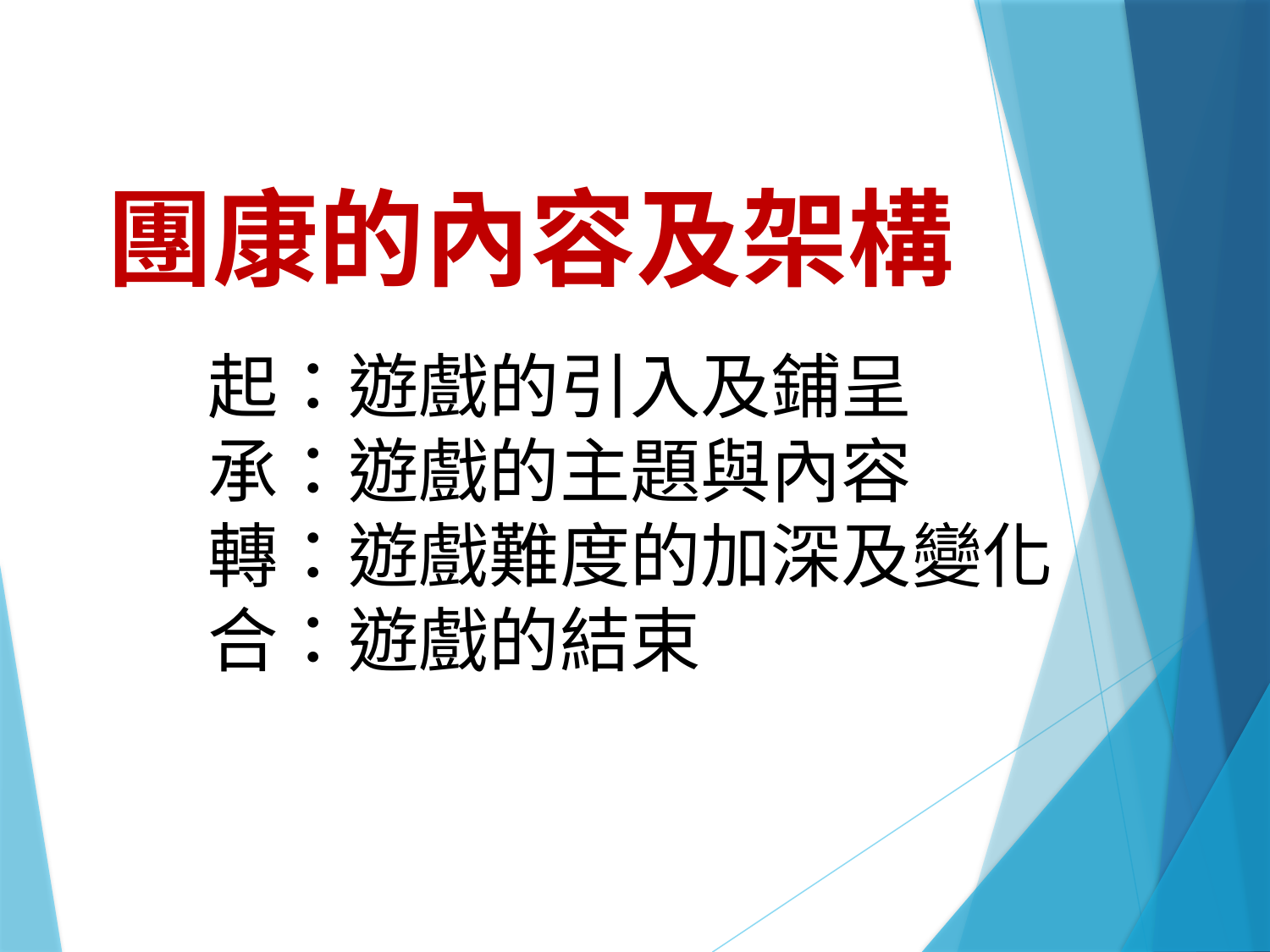

團康的內容及架構
起：遊戲的引入及鋪呈
承：遊戲的主題與內容
轉：遊戲難度的加深及變化
合：遊戲的結束